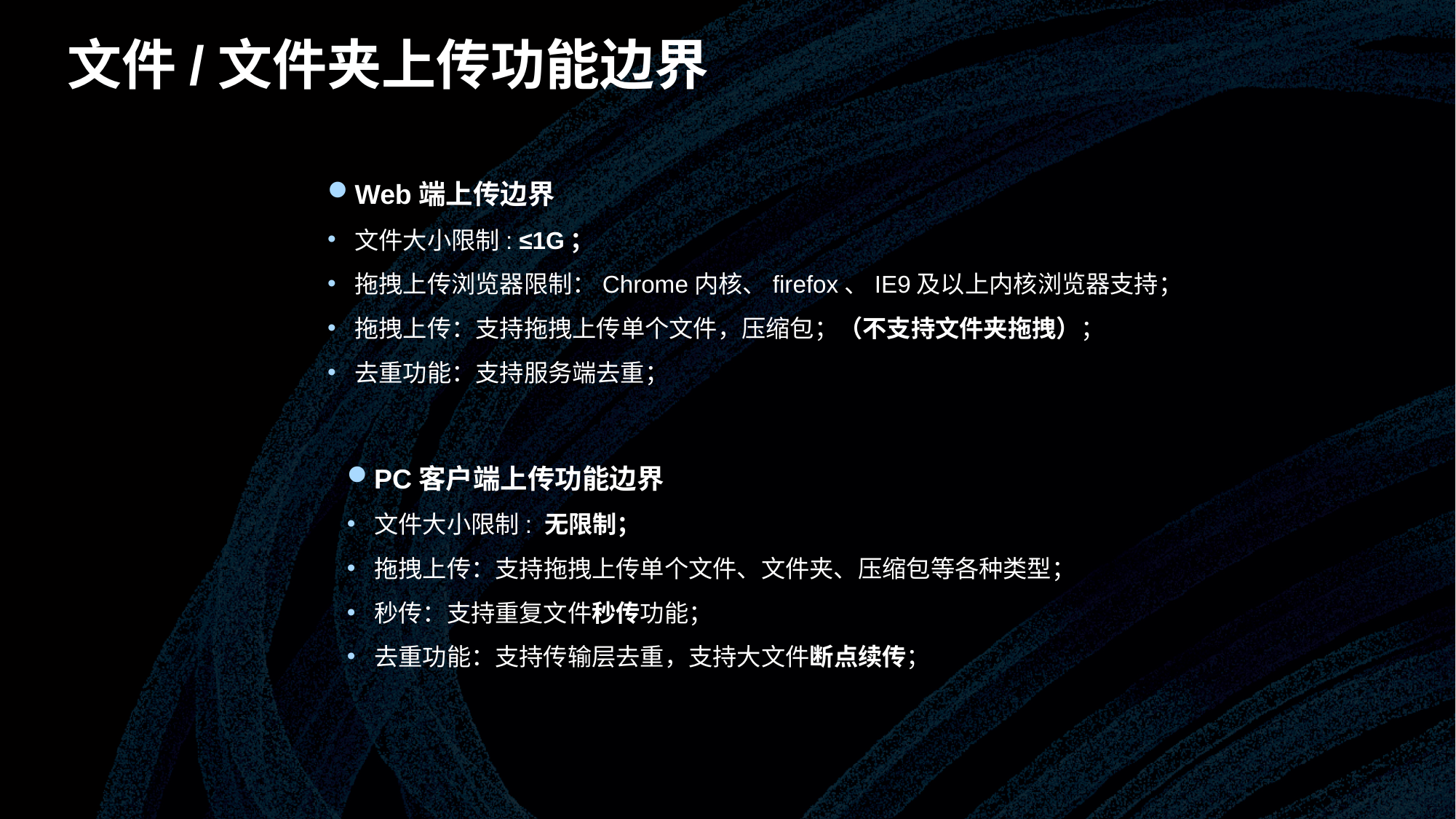

文件/文件夹上传功能边界
Web端上传边界
文件大小限制: ≤1G；
拖拽上传浏览器限制：Chrome内核、firefox、IE9及以上内核浏览器支持；
拖拽上传：支持拖拽上传单个文件，压缩包；（不支持文件夹拖拽）；
去重功能：支持服务端去重；
PC客户端上传功能边界
文件大小限制: 无限制；
拖拽上传：支持拖拽上传单个文件、文件夹、压缩包等各种类型；
秒传：支持重复文件秒传功能；
去重功能：支持传输层去重，支持大文件断点续传；